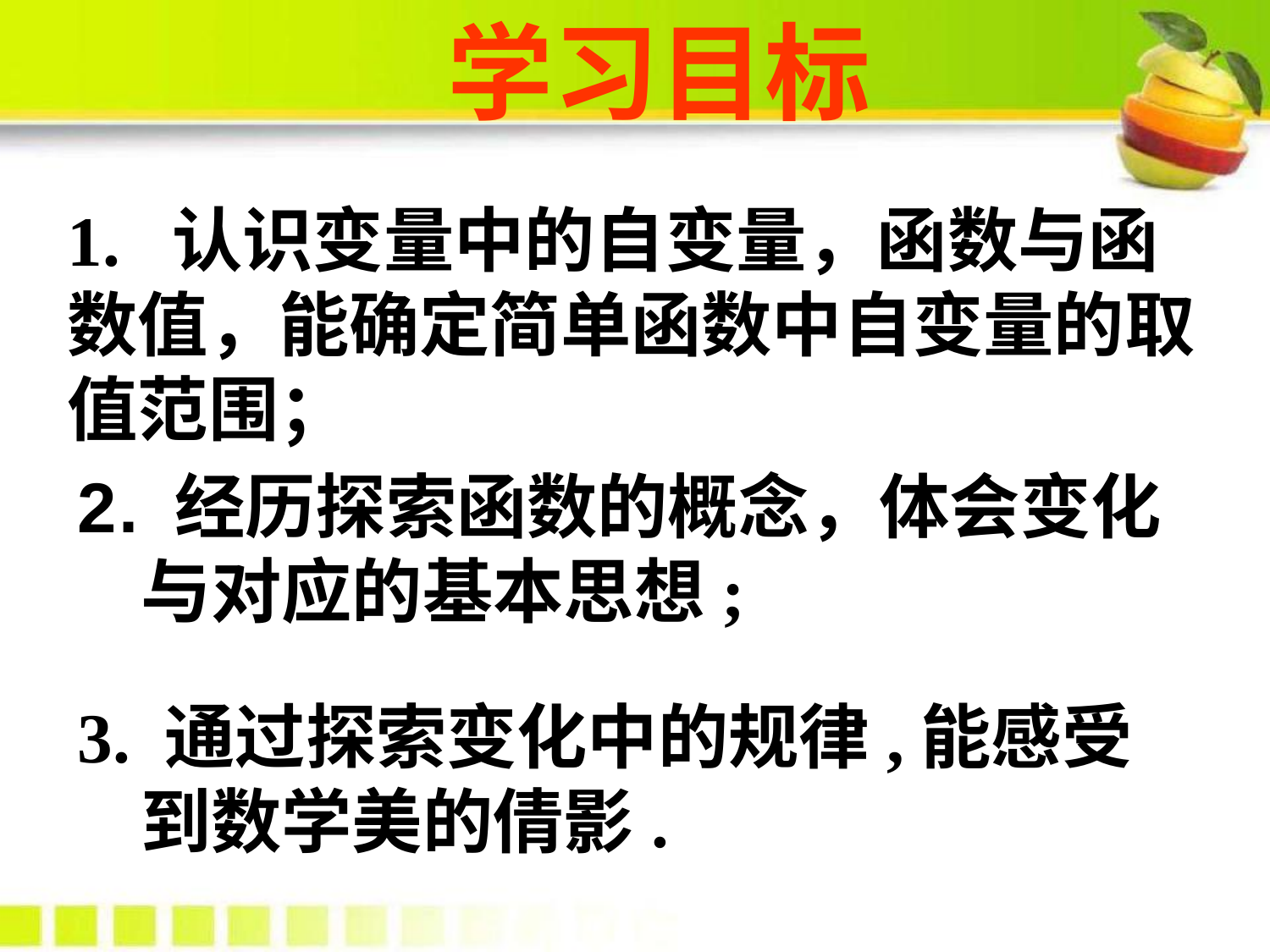

学习目标
1.  认识变量中的自变量，函数与函数值，能确定简单函数中自变量的取值范围；
 经历探索函数的概念，体会变化与对应的基本思想;
3. 通过探索变化中的规律,能感受到数学美的倩影.